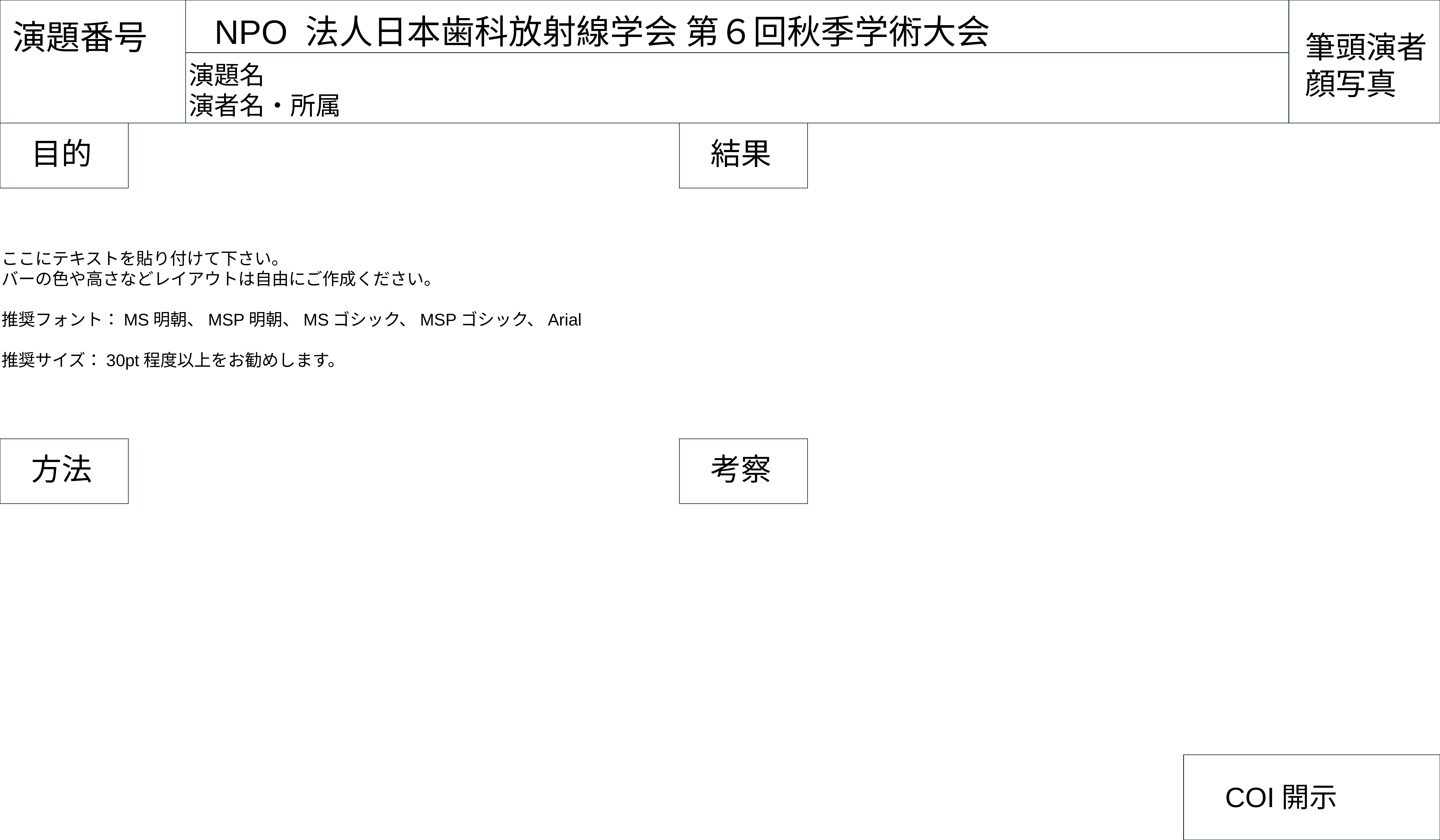

NPO 法人日本歯科放射線学会 第６回秋季学術大会
演題番号
筆頭演者顔写真

演題名
演者名・所属

目的
結果
ここにテキストを貼り付けて下さい。
バーの色や高さなどレイアウトは自由にご作成ください。

推奨フォント：MS明朝、MSP明朝、MSゴシック、MSPゴシック、Arial

推奨サイズ：30pt程度以上をお勧めします。

方法
考察

COI開示